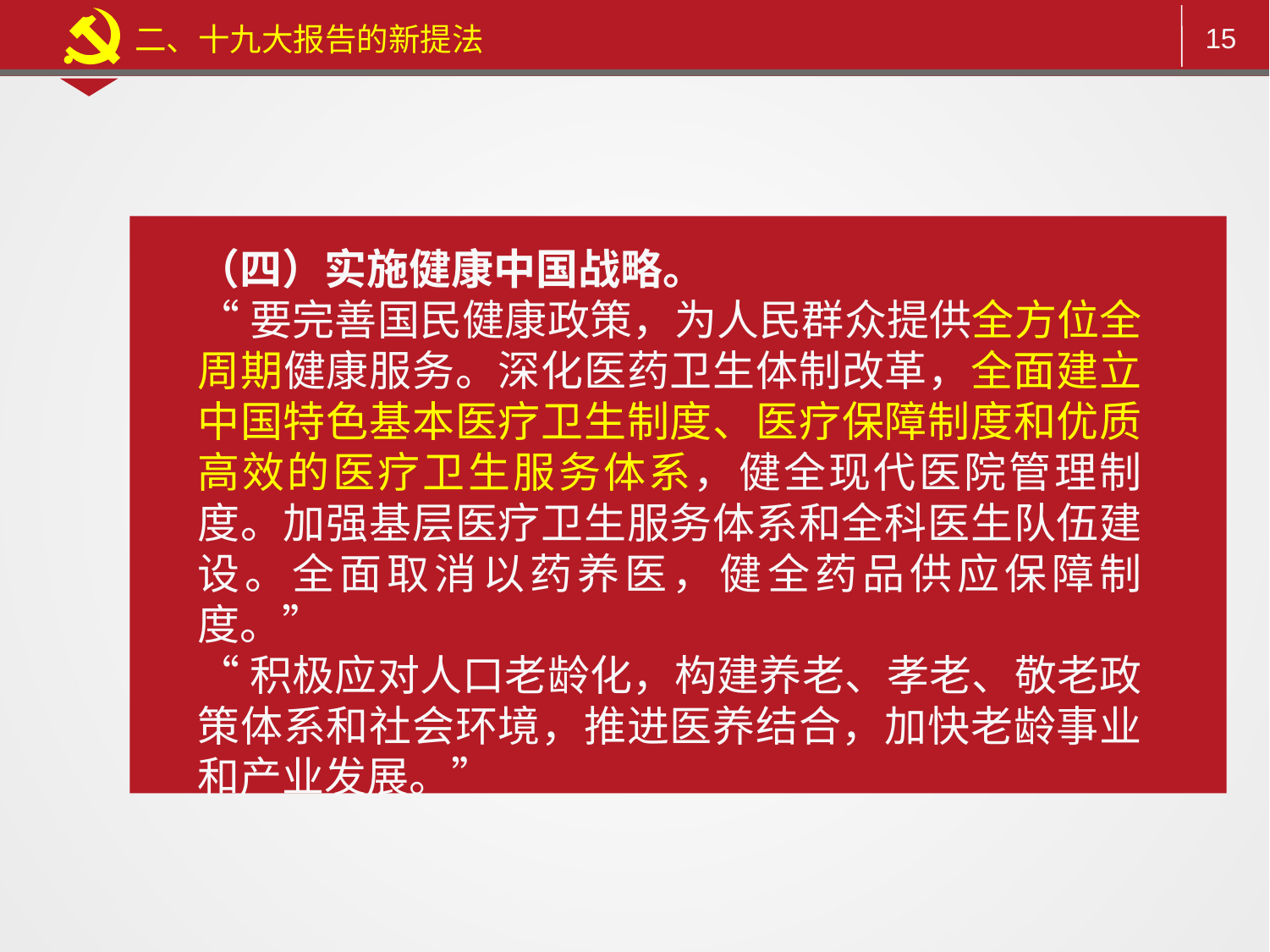

二、十九大报告的新提法

（四）实施健康中国战略。
“要完善国民健康政策，为人民群众提供全方位全周期健康服务。深化医药卫生体制改革，全面建立中国特色基本医疗卫生制度、医疗保障制度和优质高效的医疗卫生服务体系，健全现代医院管理制度。加强基层医疗卫生服务体系和全科医生队伍建设。全面取消以药养医，健全药品供应保障制度。”
“积极应对人口老龄化，构建养老、孝老、敬老政策体系和社会环境，推进医养结合，加快老龄事业和产业发展。”